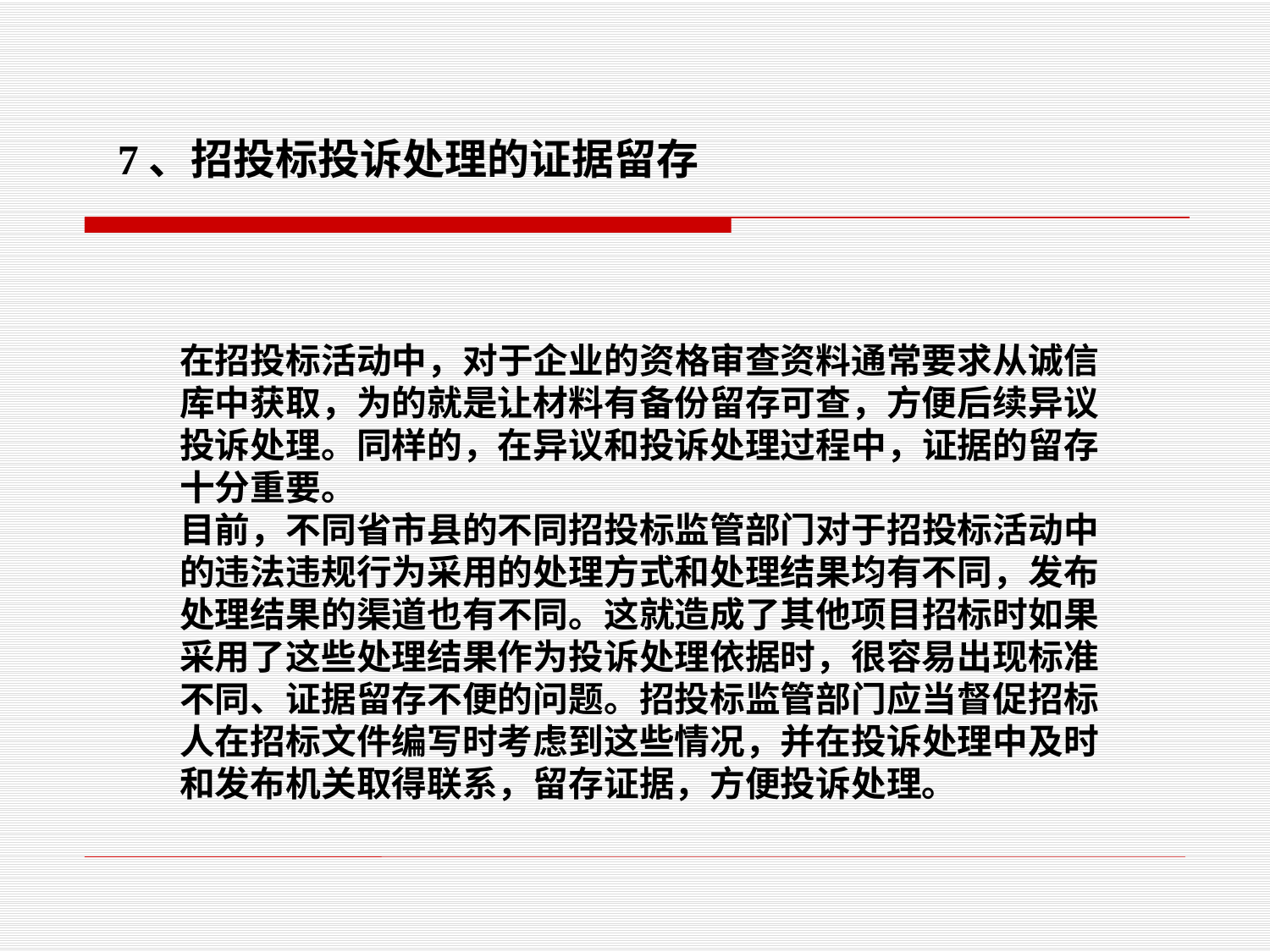

7、招投标投诉处理的证据留存
在招投标活动中，对于企业的资格审查资料通常要求从诚信库中获取，为的就是让材料有备份留存可查，方便后续异议投诉处理。同样的，在异议和投诉处理过程中，证据的留存十分重要。
目前，不同省市县的不同招投标监管部门对于招投标活动中的违法违规行为采用的处理方式和处理结果均有不同，发布处理结果的渠道也有不同。这就造成了其他项目招标时如果采用了这些处理结果作为投诉处理依据时，很容易出现标准不同、证据留存不便的问题。招投标监管部门应当督促招标人在招标文件编写时考虑到这些情况，并在投诉处理中及时和发布机关取得联系，留存证据，方便投诉处理。